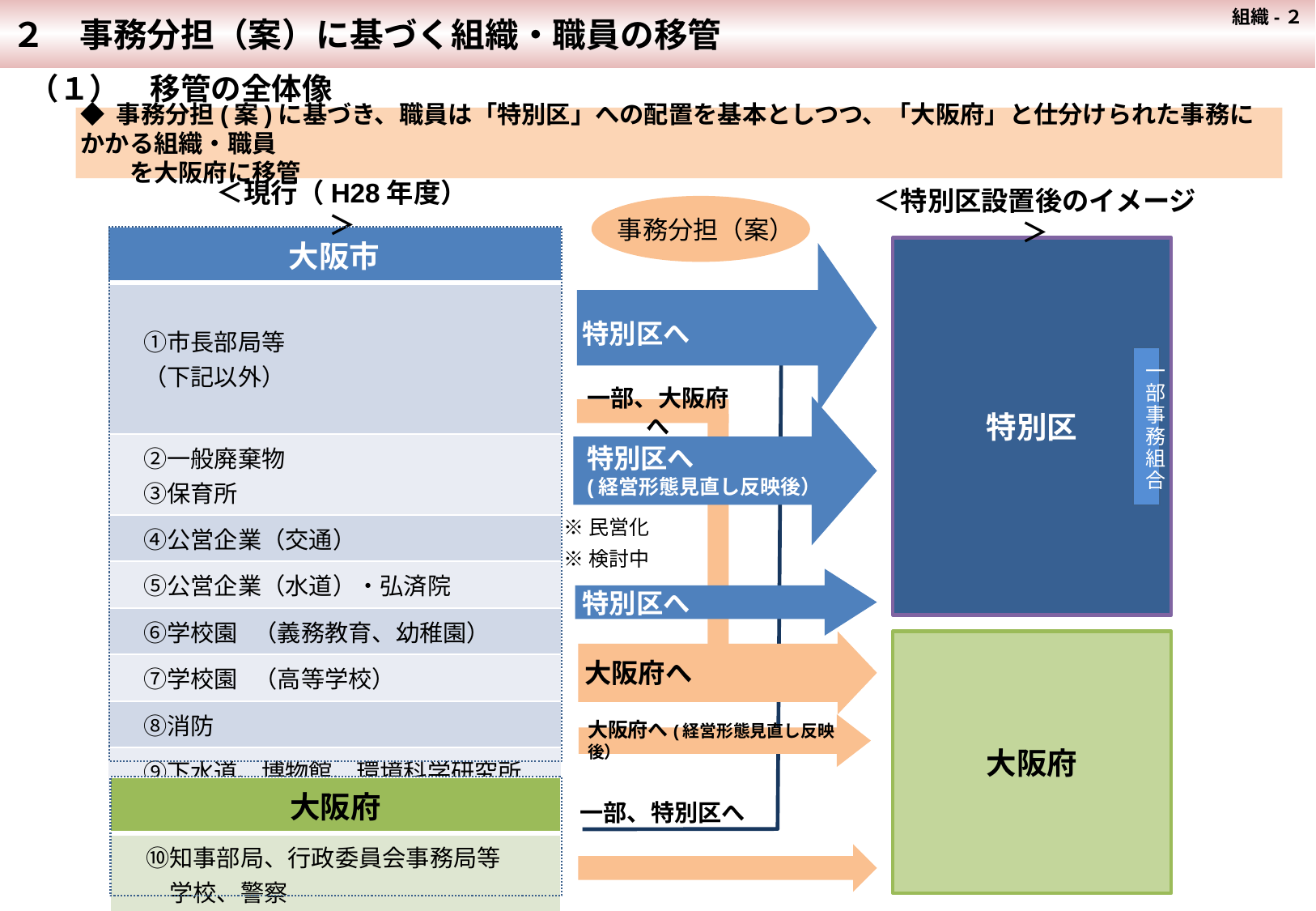

組織-２
２　事務分担（案）に基づく組織・職員の移管
（１）　移管の全体像
◆ 事務分担(案)に基づき、職員は「特別区」への配置を基本としつつ、「大阪府」と仕分けられた事務にかかる組織・職員
　　を大阪府に移管
＜現行（H28年度）＞
＜特別区設置後のイメージ＞

事務分担（案）
| 大阪市 |
| --- |
| ①市長部局等　 　（下記以外） |
| ②一般廃棄物 　③保育所 |
| ④公営企業（交通） |
| ⑤公営企業（水道）・弘済院 |
| ⑥学校園 （義務教育、幼稚園） |
| ⑦学校園 （高等学校） |
| ⑧消防 |
| ⑨下水道、博物館、環境科学研究所 |

特別区

特別区へ

一部事務組合
一部、大阪府へ

特別区へ
(経営形態見直し反映後）

※民営化
※検討中

特別区へ

大阪府
大阪府へ
大阪府へ(経営形態見直し反映後）

一部、特別区へ

| 大阪府 |
| --- |
| ⑩知事部局、行政委員会事務局等　 　　学校、警察 |